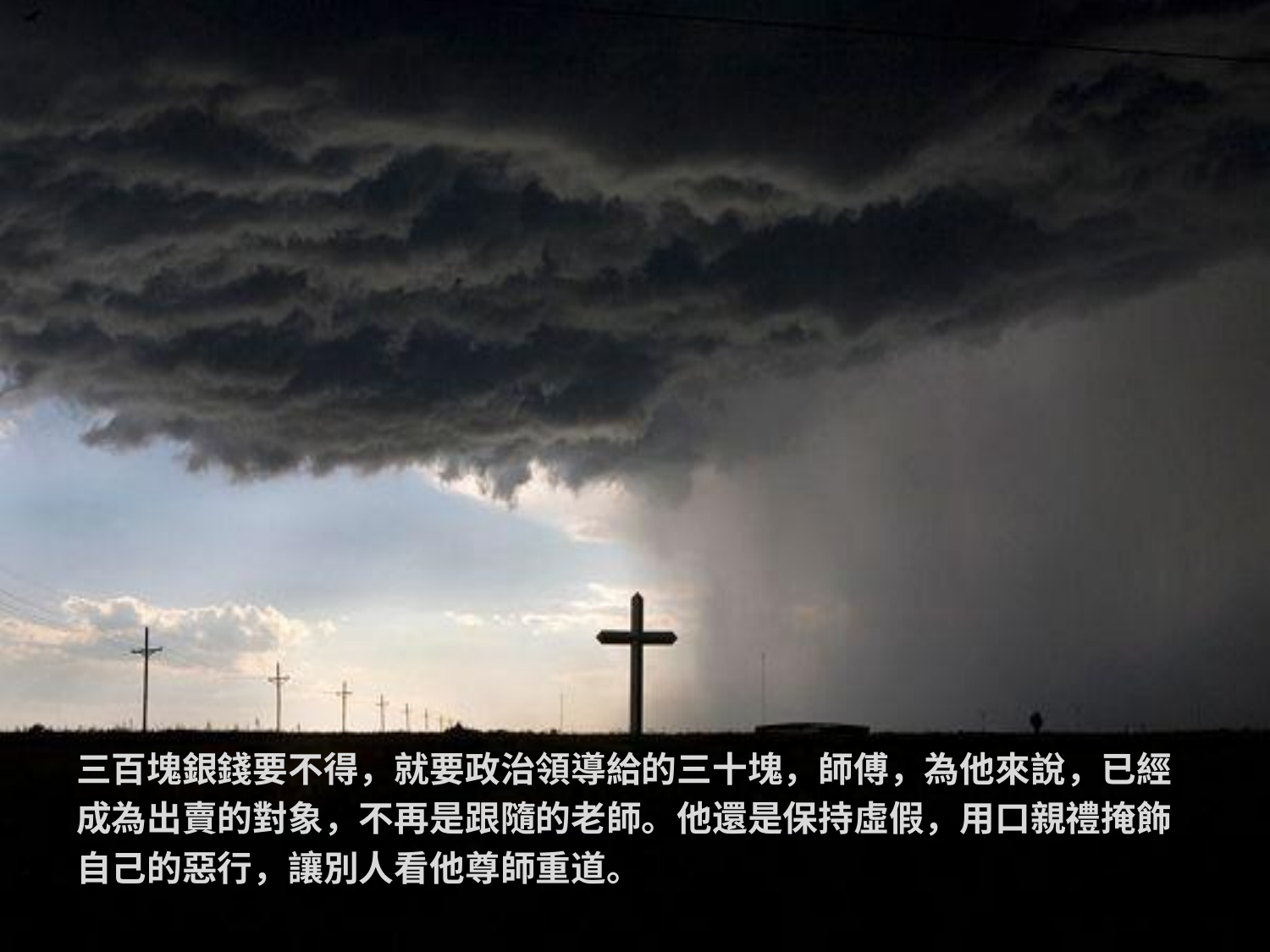

三百塊銀錢要不得，就要政治領導給的三十塊，師傅，為他來說，已經
成為出賣的對象，不再是跟隨的老師。他還是保持虛假，用口親禮掩飾
自己的惡行，讓別人看他尊師重道。